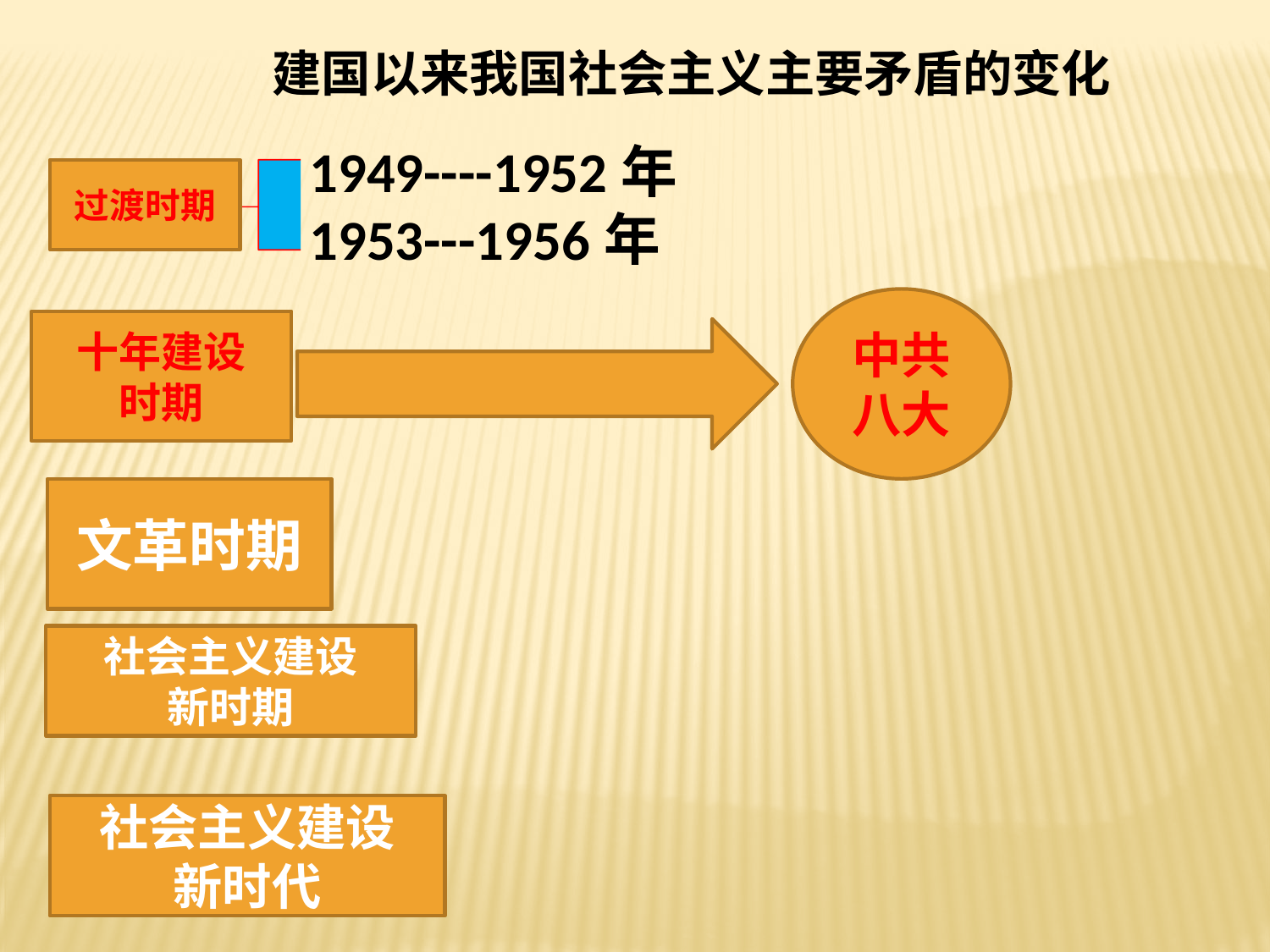

建国以来我国社会主义主要矛盾的变化
1949----1952年
1953---1956年
过渡时期

中共八大
十年建设
时期

文革时期
社会主义建设
新时期
社会主义建设
新时代